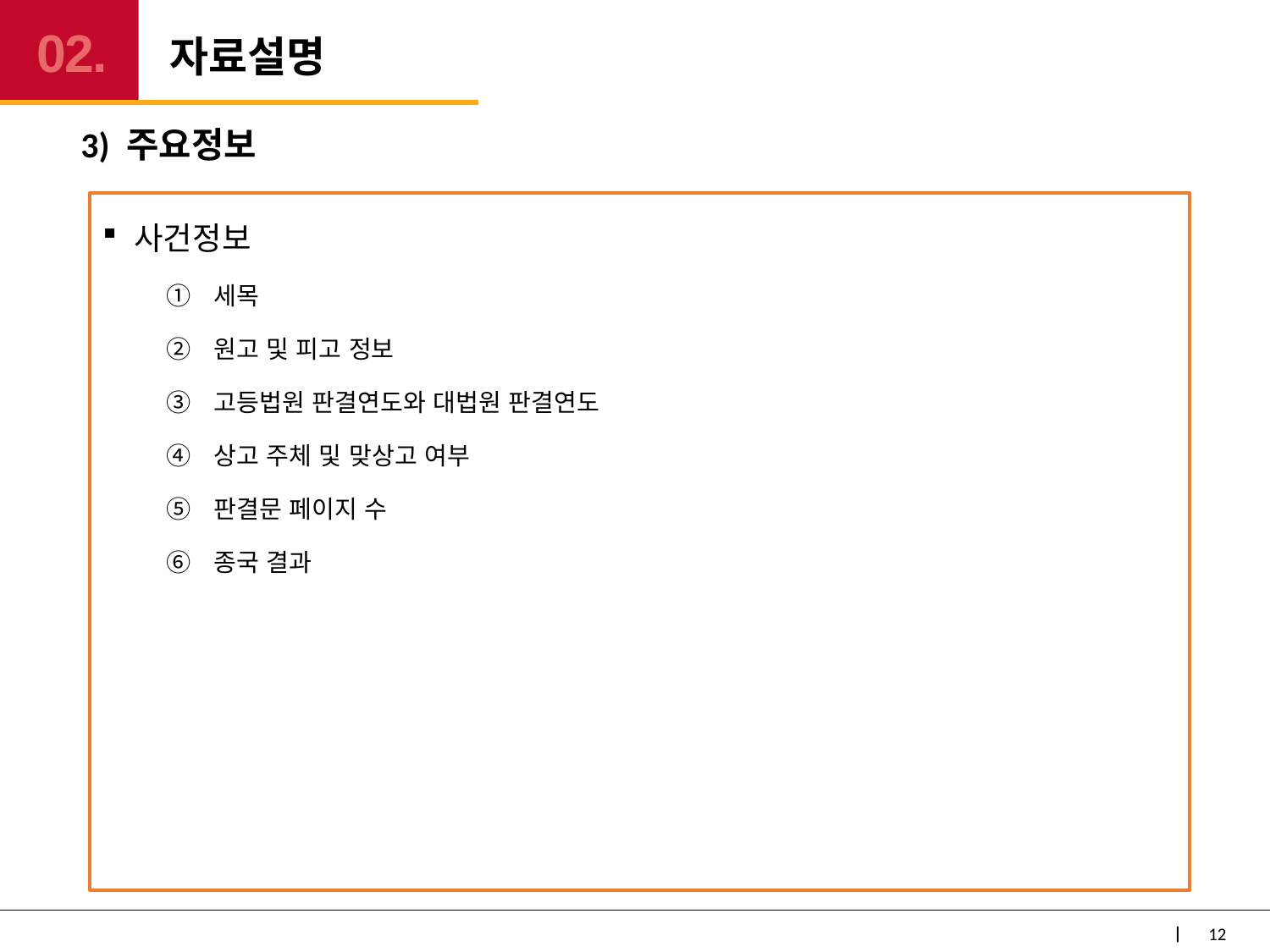

# 자료설명
02.
3) 주요정보
사건정보
세목
원고 및 피고 정보
고등법원 판결연도와 대법원 판결연도
상고 주체 및 맞상고 여부
판결문 페이지 수
종국 결과